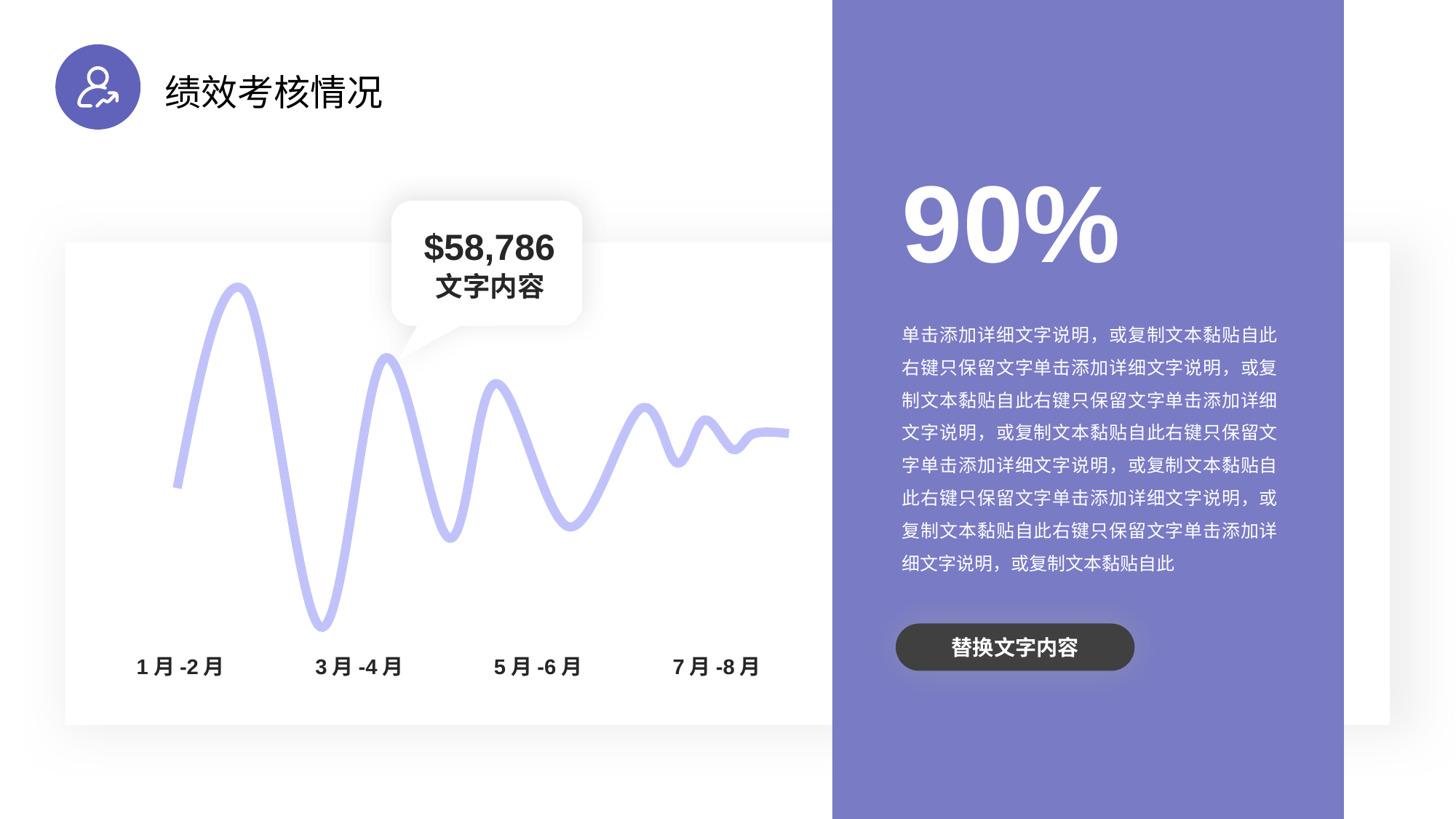

绩效考核情况
90%
单击添加详细文字说明，或复制文本黏贴自此右键只保留文字单击添加详细文字说明，或复制文本黏贴自此右键只保留文字单击添加详细文字说明，或复制文本黏贴自此右键只保留文字单击添加详细文字说明，或复制文本黏贴自此右键只保留文字单击添加详细文字说明，或复制文本黏贴自此右键只保留文字单击添加详细文字说明，或复制文本黏贴自此

$58,786
文字内容

1月-2月
3月-4月
5月-6月
7月-8月
替换文字内容